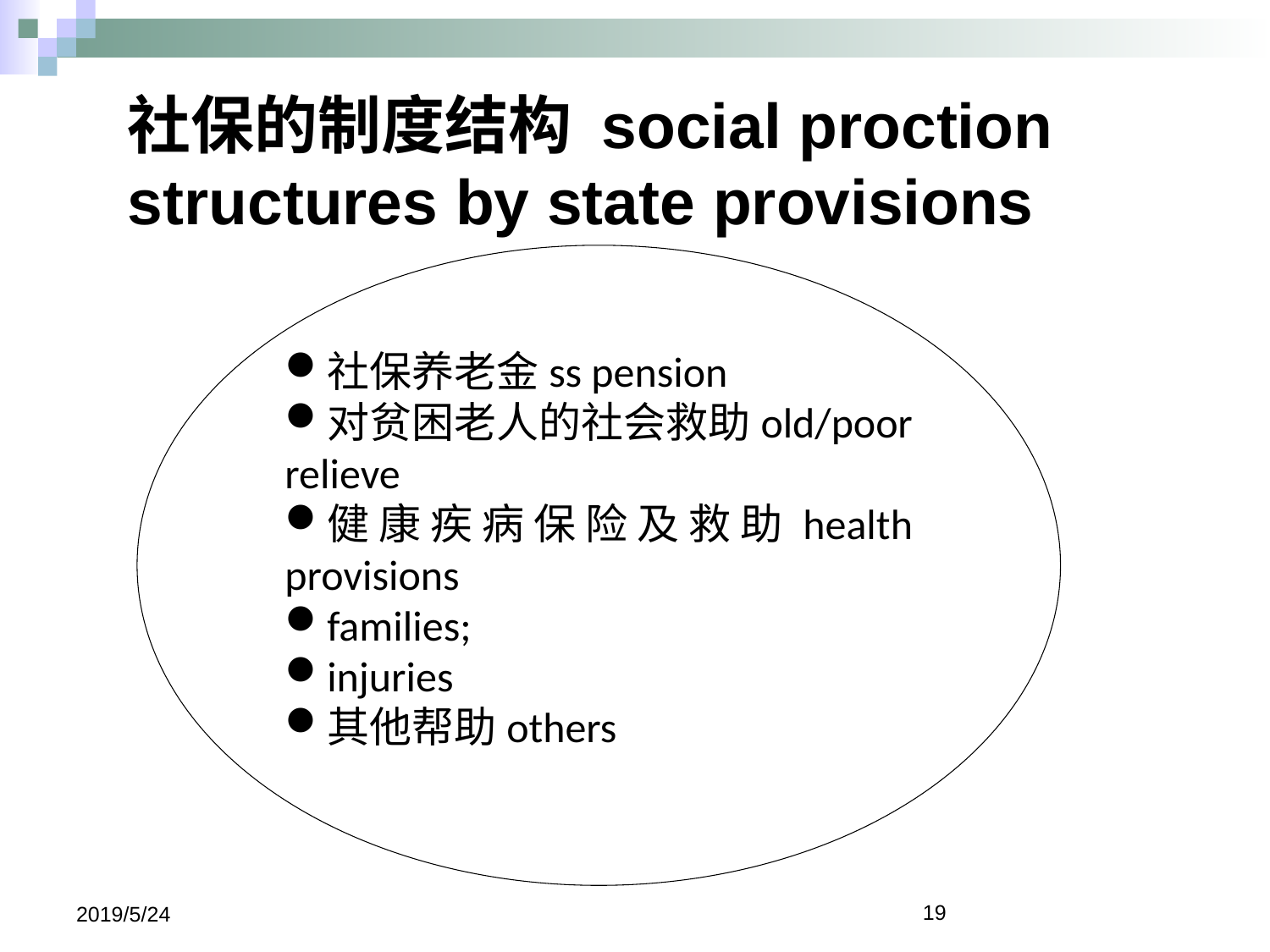

# 社保的制度结构 social proction structures by state provisions
社保养老金ss pension
对贫困老人的社会救助old/poor relieve
健康疾病保险及救助health provisions
families;
injuries
其他帮助others
2019/5/24
19